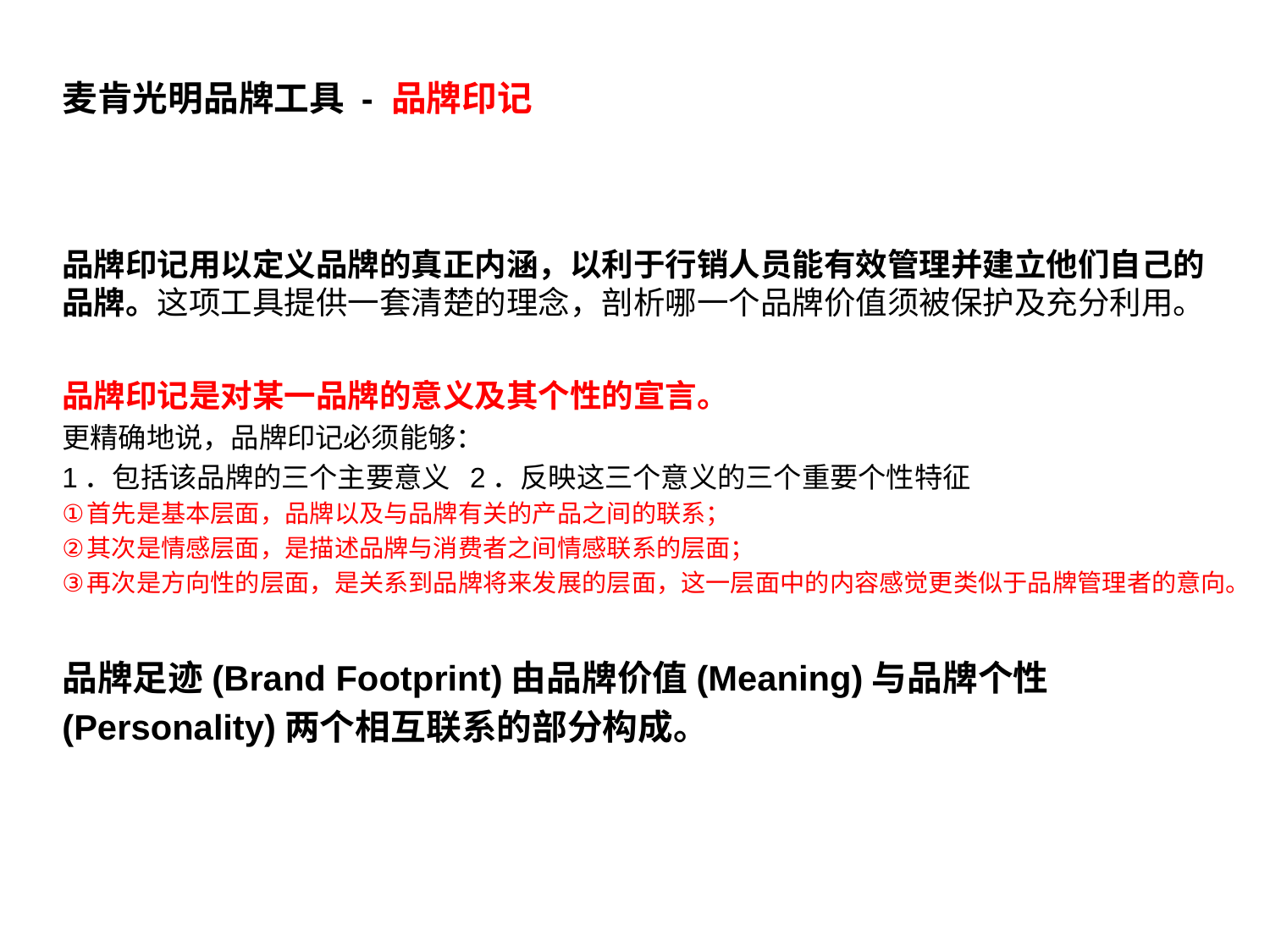

麦肯光明品牌工具 - 品牌印记
品牌印记用以定义品牌的真正内涵，以利于行销人员能有效管理并建立他们自己的品牌。这项工具提供一套清楚的理念，剖析哪一个品牌价值须被保护及充分利用。

品牌印记是对某一品牌的意义及其个性的宣言。
更精确地说，品牌印记必须能够：
1．包括该品牌的三个主要意义  2．反映这三个意义的三个重要个性特征
首先是基本层面，品牌以及与品牌有关的产品之间的联系；
其次是情感层面，是描述品牌与消费者之间情感联系的层面；
再次是方向性的层面，是关系到品牌将来发展的层面，这一层面中的内容感觉更类似于品牌管理者的意向。

品牌足迹(Brand Footprint)由品牌价值(Meaning)与品牌个性
(Personality)两个相互联系的部分构成。